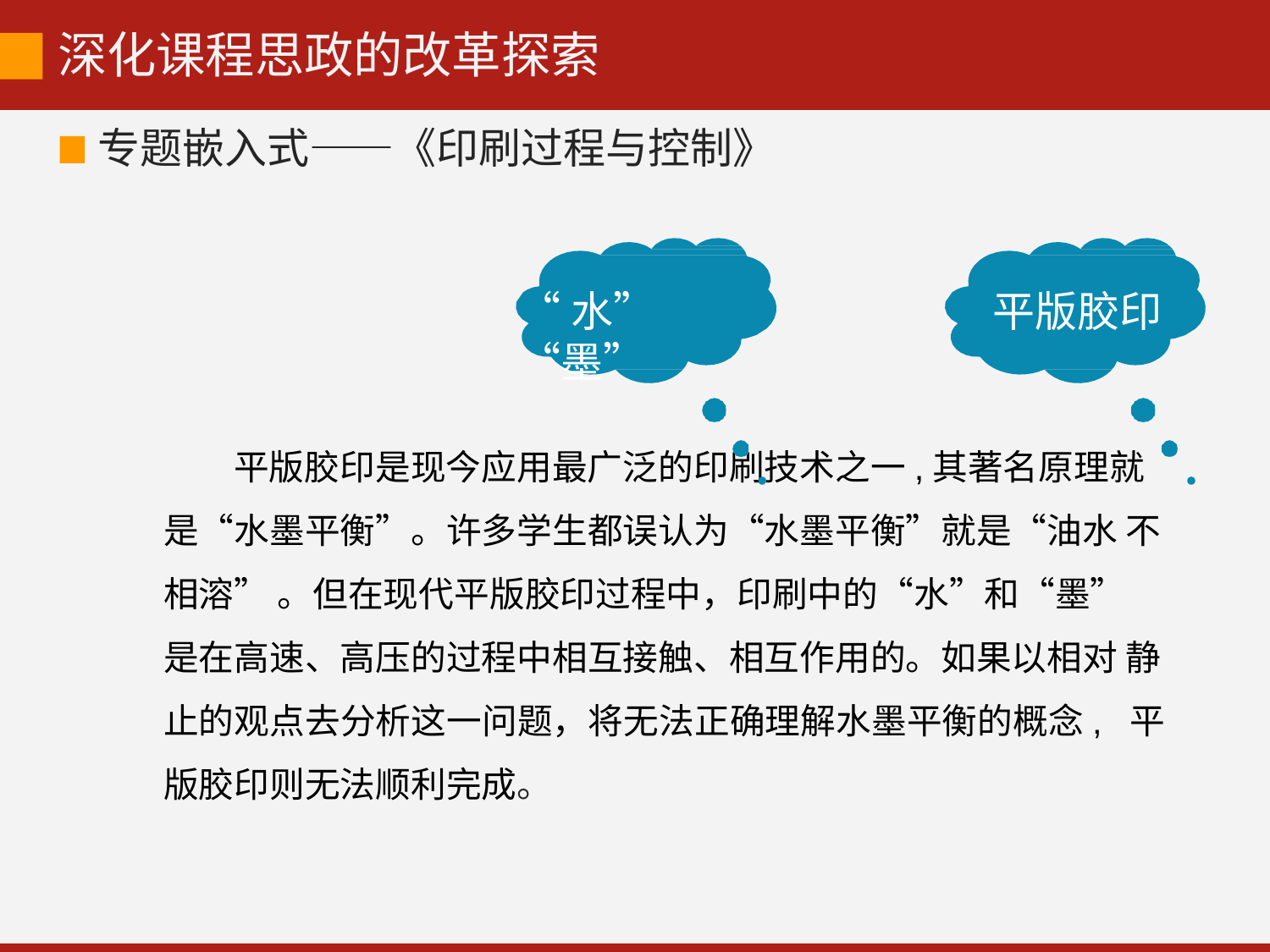

# 深化课程思政的改革探索
专题嵌入式——《印刷过程与控制》

“水” “墨”
平版胶印

平版胶印是现今应用最广泛的印刷技术之一,其著名原理就 是“水墨平衡”。许多学生都误认为“水墨平衡”就是“油水 不相溶” 。但在现代平版胶印过程中，印刷中的“水”和“墨”  是在高速、高压的过程中相互接触、相互作用的。如果以相对 静止的观点去分析这一问题，将无法正确理解水墨平衡的概念,  平版胶印则无法顺利完成。